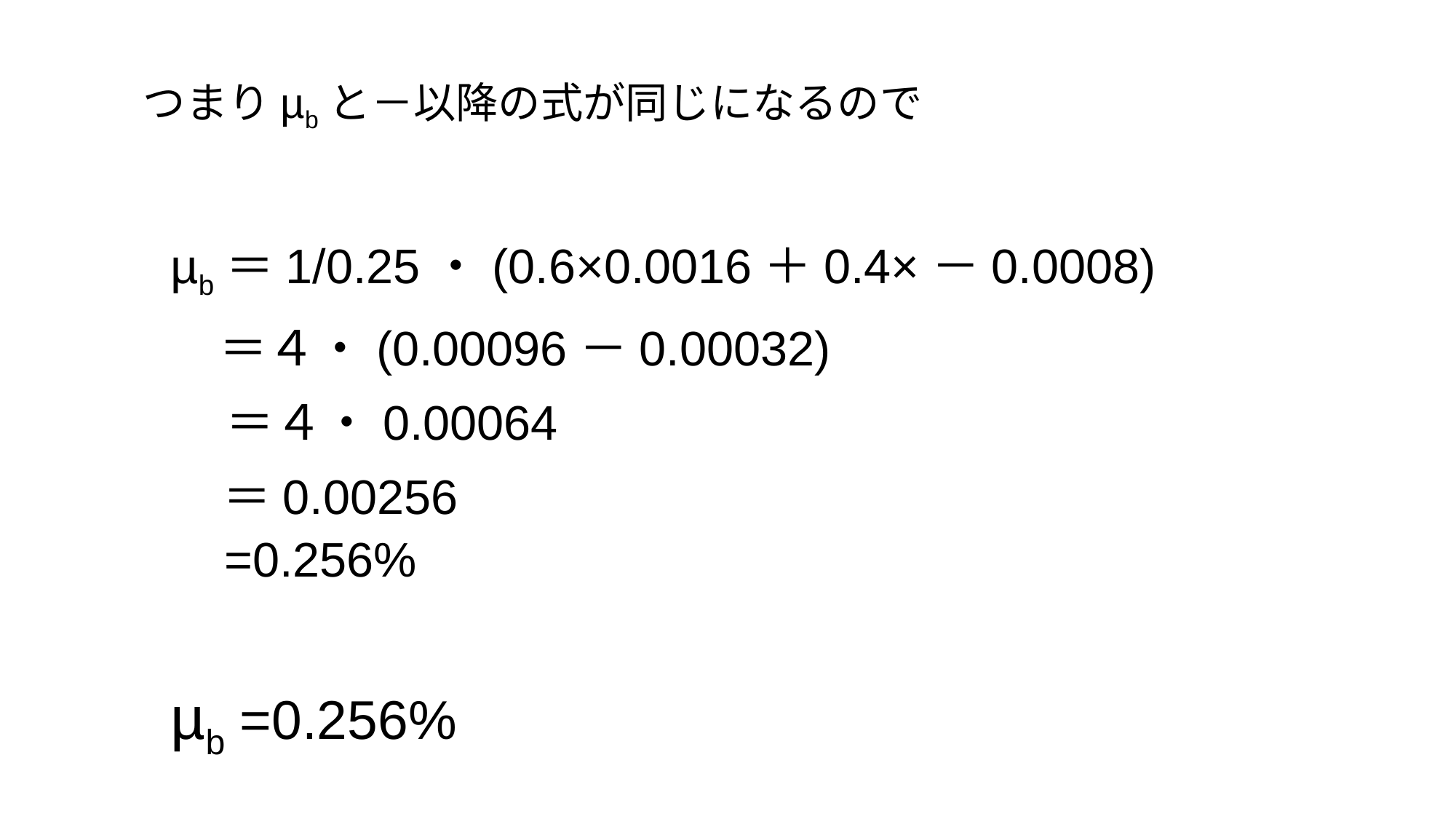

つまりµbと－以降の式が同じになるので

µb＝1/0.25・(0.6×0.0016＋0.4×－0.0008)
　＝４・(0.00096－0.00032)
    ＝４・0.00064
 　  ＝0.00256
    =0.256%

µb =0.256%